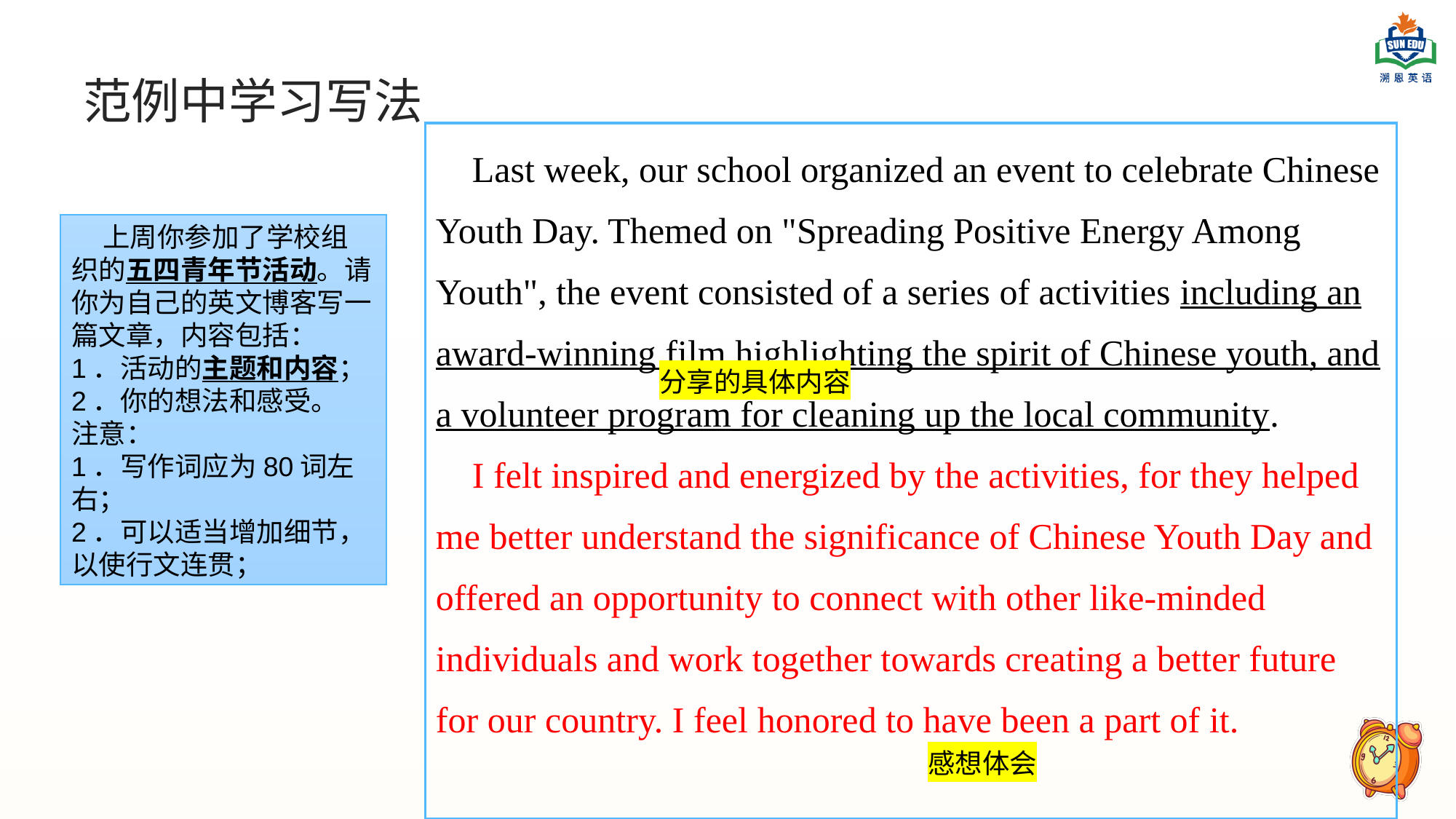

# 范例中学习写法
    Last week, our school organized an event to celebrate Chinese Youth Day. Themed on "Spreading Positive Energy Among Youth", the event consisted of a series of activities including an award-winning film highlighting the spirit of Chinese youth, and a volunteer program for cleaning up the local community.
    I felt inspired and energized by the activities, for they helped me better understand the significance of Chinese Youth Day and offered an opportunity to connect with other like-minded individuals and work together towards creating a better future for our country. I feel honored to have been a part of it.
    上周你参加了学校组织的五四青年节活动。请你为自己的英文博客写一篇文章，内容包括：
1．活动的主题和内容；
2．你的想法和感受。
注意：
1．写作词应为80词左右；
2．可以适当增加细节，以使行文连贯；

分享的具体内容
感想体会